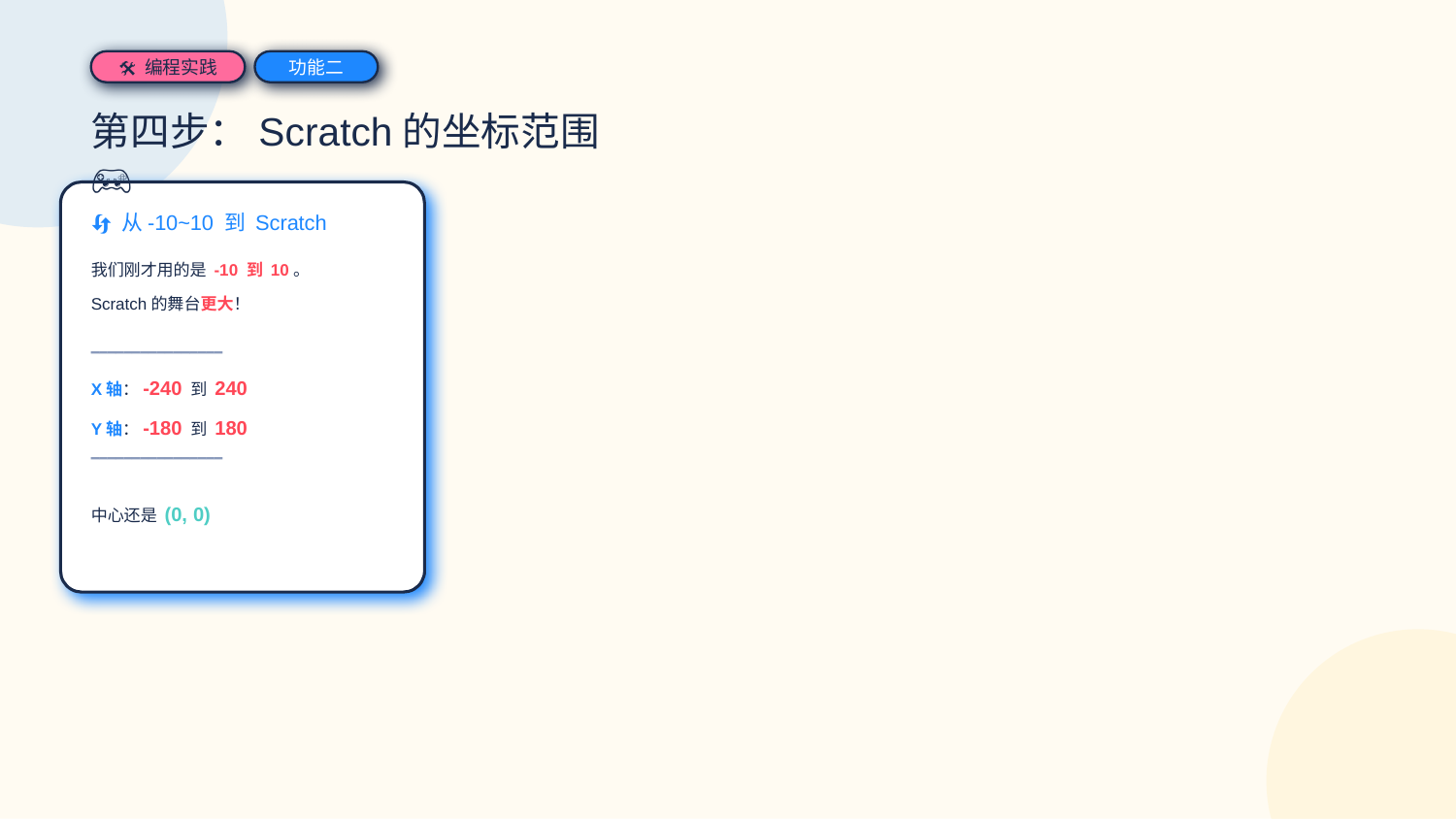

🛠 编程实践
功能二
第四步：Scratch的坐标范围 🎮

🔄 从-10~10 到 Scratch
我们刚才用的是 -10 到 10。
Scratch的舞台更大！

━━━━━━━━━━━━━━━━
X轴：-240 到 240
Y轴：-180 到 180
━━━━━━━━━━━━━━━━

中心还是 (0, 0)